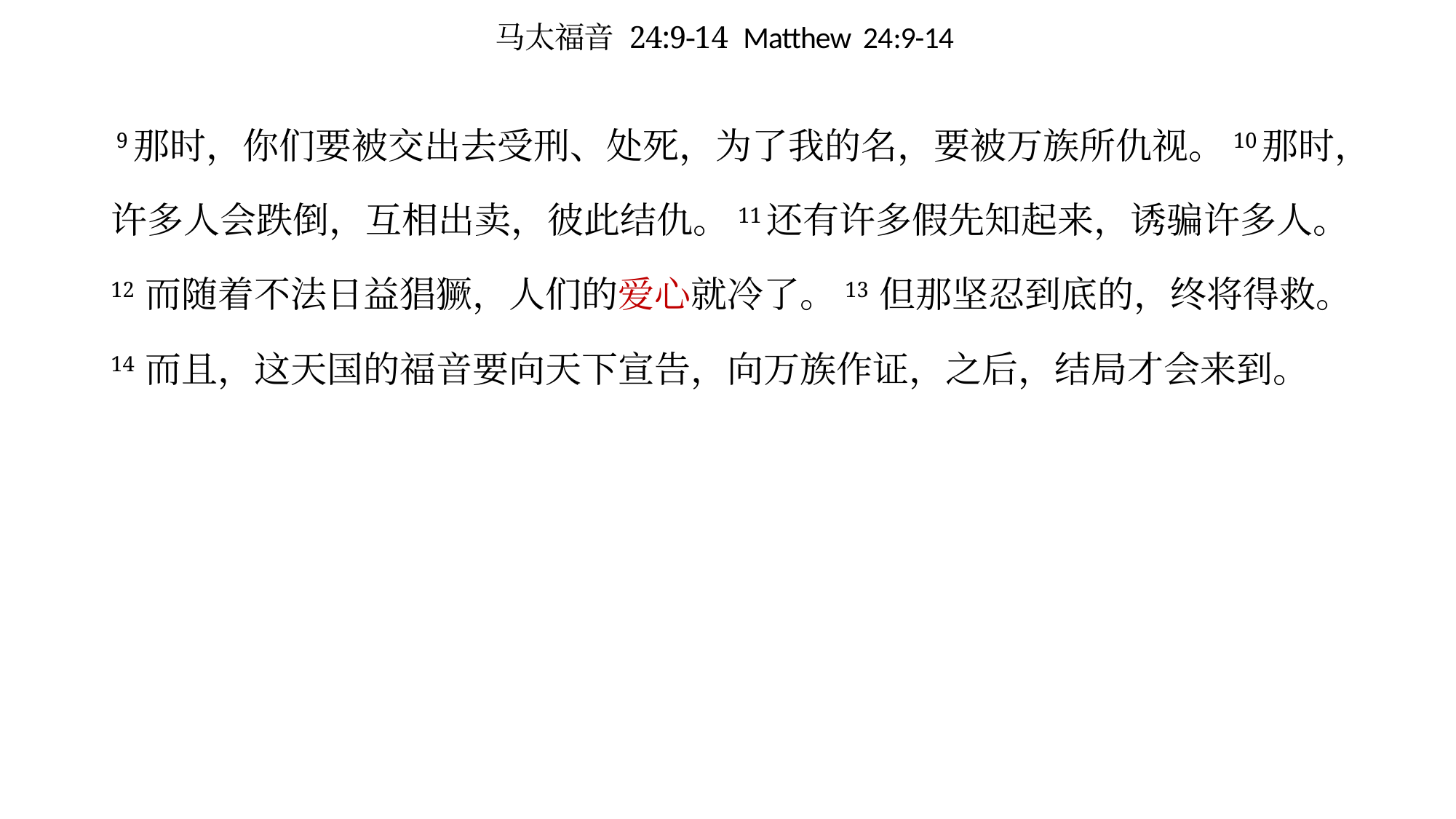

# 马太福音 24:9-14  Matthew  24:9-14
 9那时，你们要被交出去受刑、处死，为了我的名，要被万族所仇视。10那时，许多人会跌倒，互相出卖，彼此结仇。11还有许多假先知起来，诱骗许多人。12 而随着不法日益猖獗，人们的爱心就冷了。13 但那坚忍到底的，终将得救。14 而且，这天国的福音要向天下宣告，向万族作证，之后，结局才会来到。